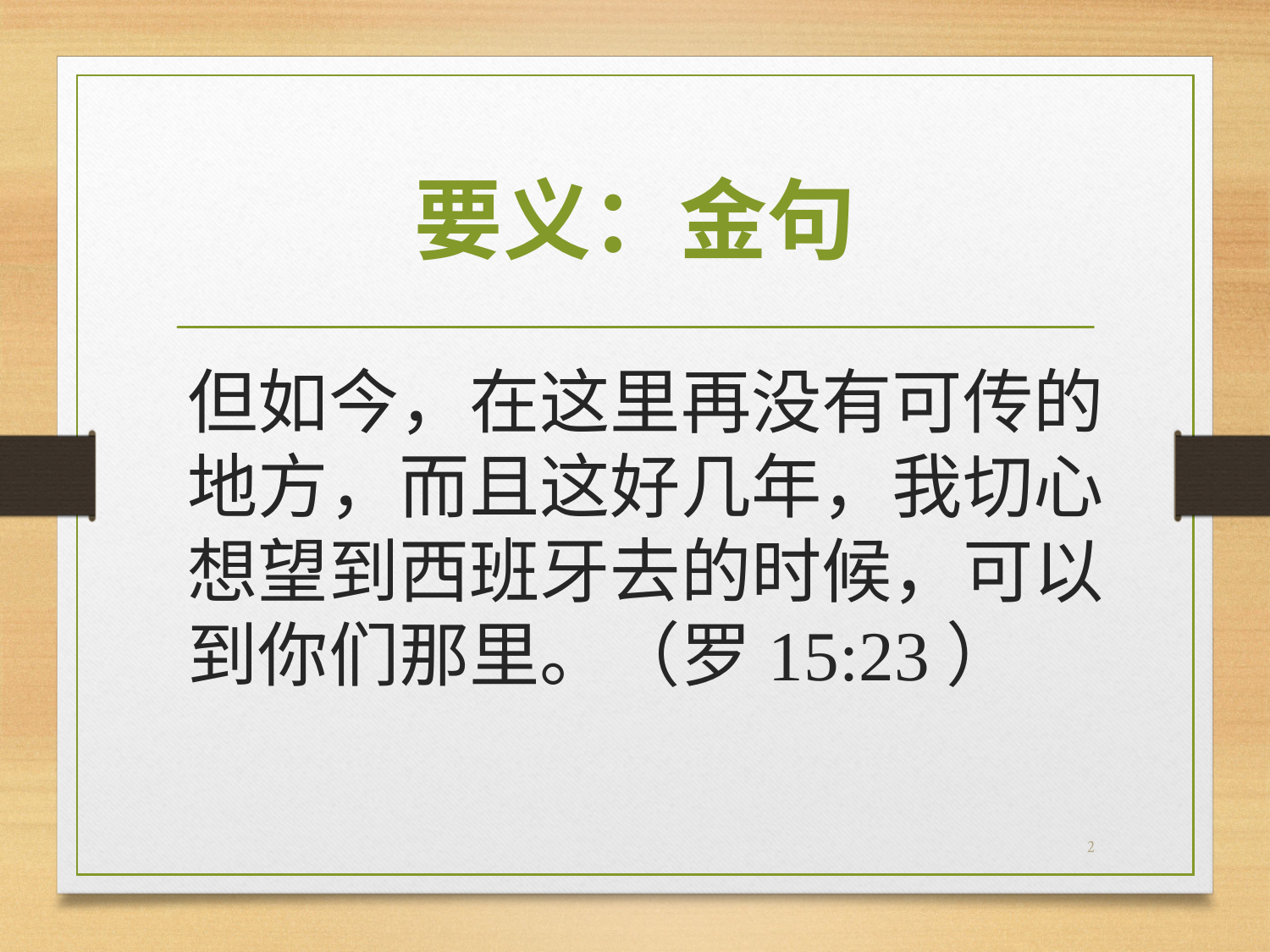

# 要义：金句
但如今，在这里再没有可传的地方，而且这好几年，我切心想望到西班牙去的时候，可以到你们那里。（罗15:23）
2